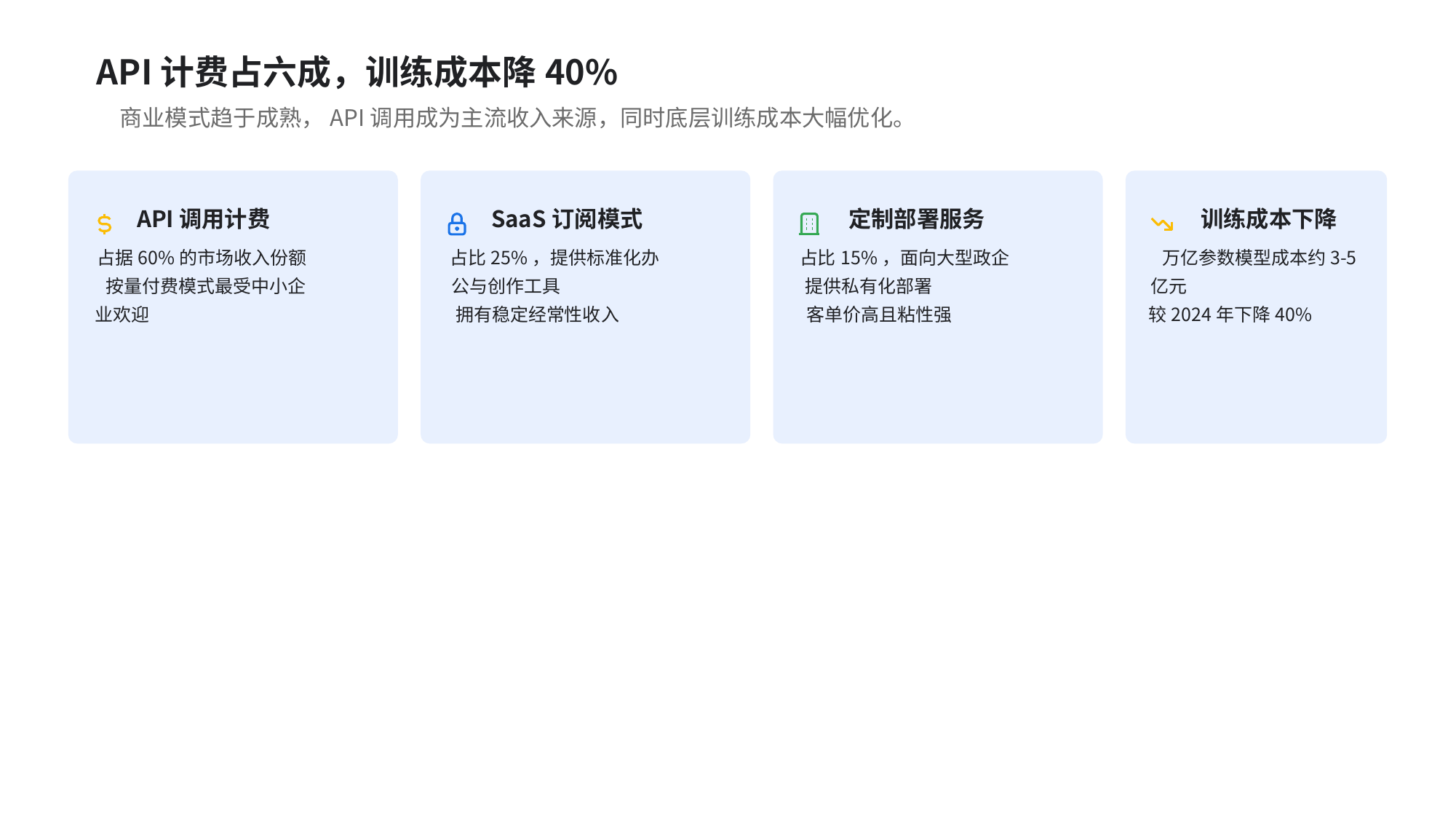

API计费占六成，训练成本降40%
商业模式趋于成熟，API调用成为主流收入来源，同时底层训练成本大幅优化。

API调用计费

占据60%的市场收入份额
按量付费模式最受中小企
业欢迎

SaaS订阅模式

占比25%，提供标准化办
公与创作工具
拥有稳定经常性收入

定制部署服务

占比15%，面向大型政企
提供私有化部署
客单价高且粘性强

训练成本下降

万亿参数模型成本约3-5
亿元
较2024年下降40%